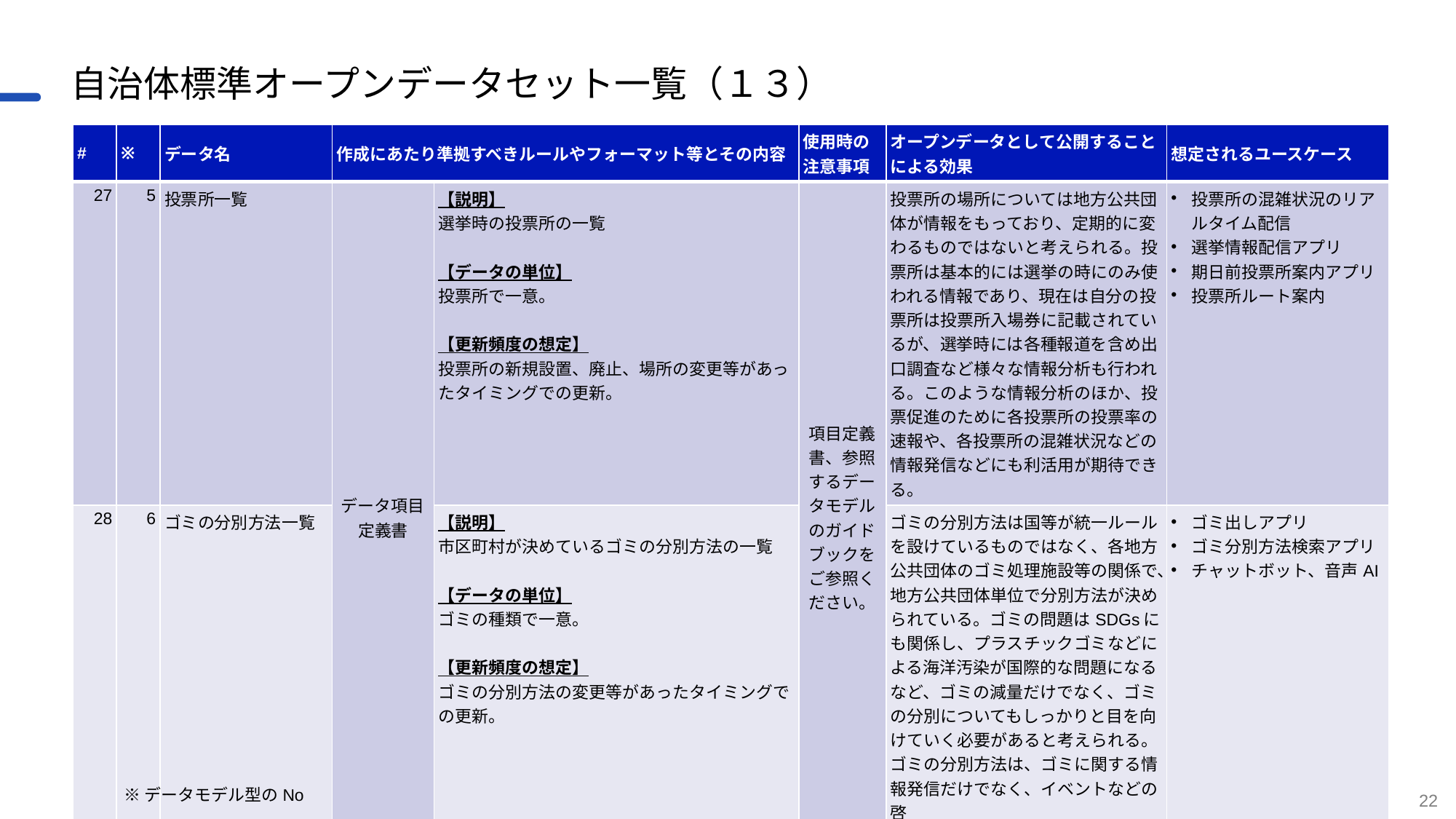

# 自治体標準オープンデータセット一覧（１３）
| # | ※ | データ名 | 作成にあたり準拠すべきルールやフォーマット等とその内容 |  | 使用時の注意事項 | オープンデータとして公開することによる効果 | 想定されるユースケース |
| --- | --- | --- | --- | --- | --- | --- | --- |
| 27 | 5 | 投票所一覧 | データ項目定義書 | 【説明】 選挙時の投票所の一覧 【データの単位】 投票所で一意。 【更新頻度の想定】 投票所の新規設置、廃止、場所の変更等があったタイミングでの更新。 | 項目定義書、参照するデータモデルのガイドブックをご参照ください。 | 投票所の場所については地方公共団体が情報をもっており、定期的に変わるものではないと考えられる。投票所は基本的には選挙の時にのみ使われる情報であり、現在は自分の投票所は投票所入場券に記載されているが、選挙時には各種報道を含め出口調査など様々な情報分析も行われる。このような情報分析のほか、投票促進のために各投票所の投票率の速報や、各投票所の混雑状況などの情報発信などにも利活用が期待できる。 | 投票所の混雑状況のリアルタイム配信 選挙情報配信アプリ 期日前投票所案内アプリ 投票所ルート案内 |
| 28 | 6 | ゴミの分別方法一覧 |  | 【説明】 市区町村が決めているゴミの分別方法の一覧 【データの単位】 ゴミの種類で一意。 【更新頻度の想定】 ゴミの分別方法の変更等があったタイミングでの更新。 |  | ゴミの分別方法は国等が統一ルールを設けているものではなく、各地方公共団体のゴミ処理施設等の関係で、地方公共団体単位で分別方法が決められている。ゴミの問題はSDGsにも関係し、プラスチックゴミなどによる海洋汚染が国際的な問題になるなど、ゴミの減量だけでなく、ゴミの分別についてもしっかりと目を向けていく必要があると考えられる。 ゴミの分別方法は、ゴミに関する情報発信だけでなく、イベントなどの啓 蒙活動での活用も期待される。 | ゴミ出しアプリ ゴミ分別方法検索アプリ チャットボット、音声AI |
※データモデル型のNo